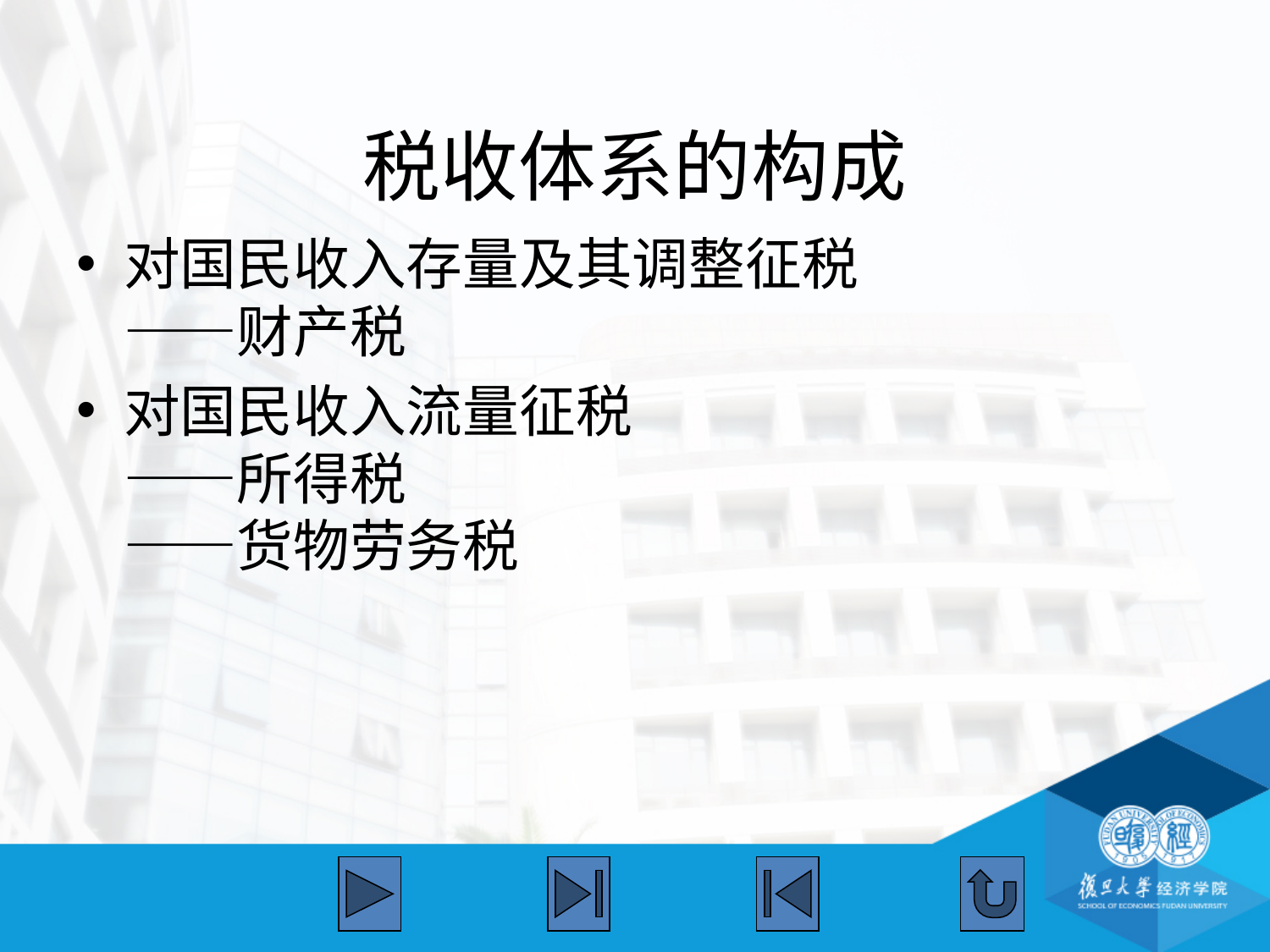

# 税收体系的构成
对国民收入存量及其调整征税
——财产税
对国民收入流量征税
——所得税
——货物劳务税